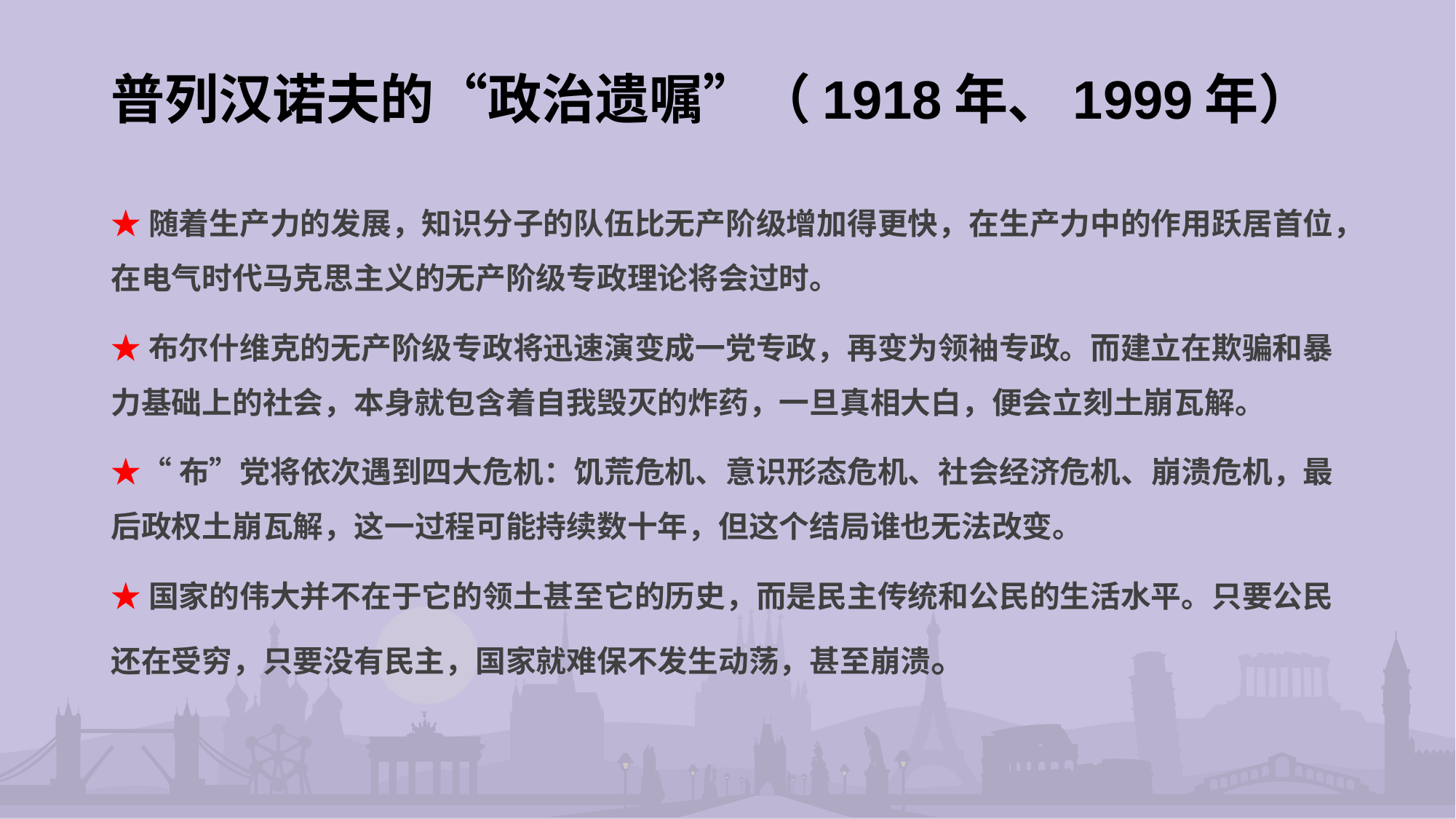

# 普列汉诺夫的“政治遗嘱”（1918年、1999年）
★随着生产力的发展，知识分子的队伍比无产阶级增加得更快，在生产力中的作用跃居首位，在电气时代马克思主义的无产阶级专政理论将会过时。
★布尔什维克的无产阶级专政将迅速演变成一党专政，再变为领袖专政。而建立在欺骗和暴力基础上的社会，本身就包含着自我毁灭的炸药，一旦真相大白，便会立刻土崩瓦解。
★“布”党将依次遇到四大危机：饥荒危机、意识形态危机、社会经济危机、崩溃危机，最后政权土崩瓦解，这一过程可能持续数十年，但这个结局谁也无法改变。
★国家的伟大并不在于它的领土甚至它的历史，而是民主传统和公民的生活水平。只要公民还在受穷，只要没有民主，国家就难保不发生动荡，甚至崩溃。